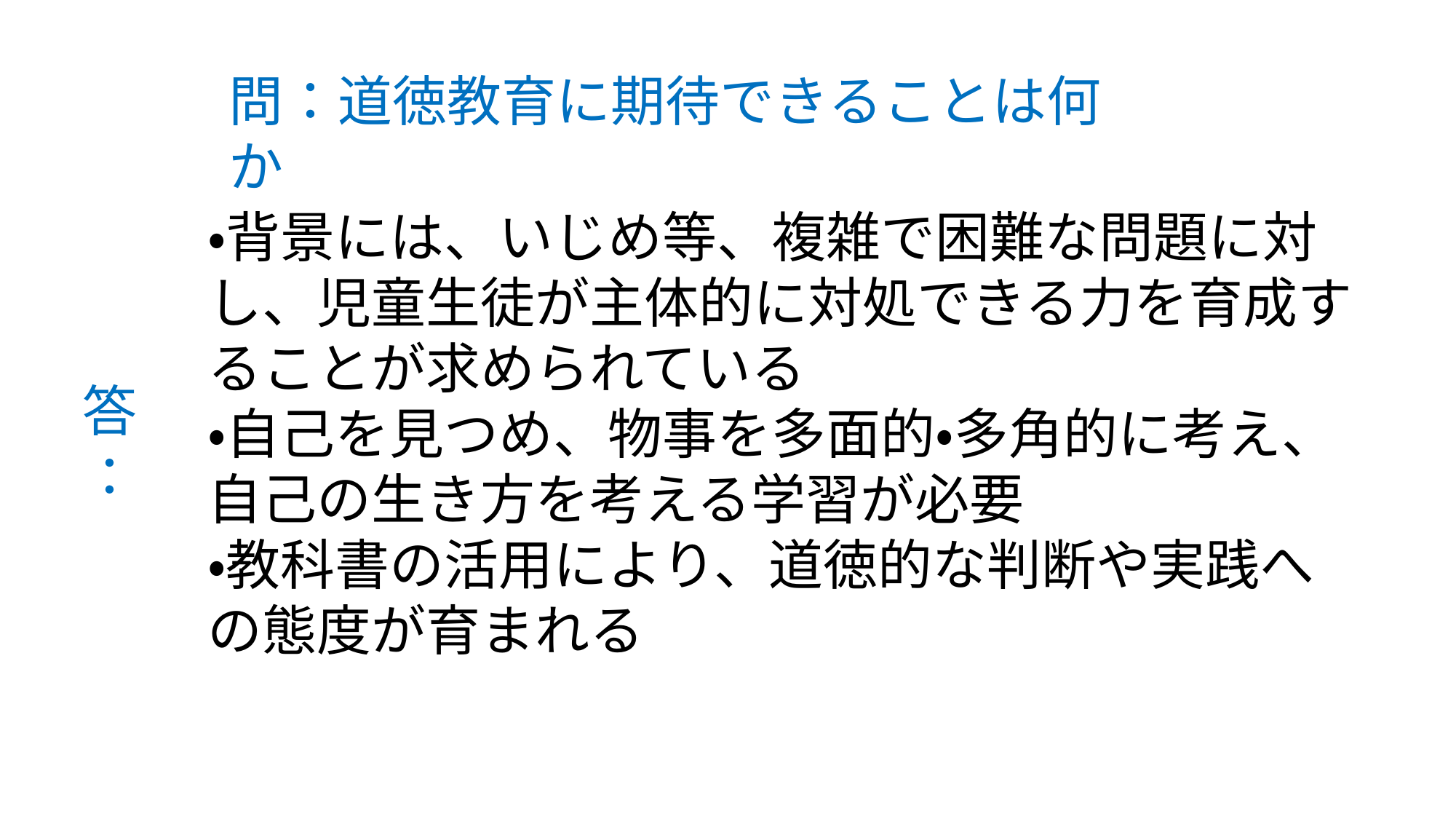

問：道徳教育に期待できることは何か
・背景には、いじめ等、複雑で困難な問題に対し、児童生徒が主体的に対処できる力を育成することが求められている
・自己を見つめ、物事を多面的・多角的に考え、自己の生き方を考える学習が必要
・教科書の活用により、道徳的な判断や実践への態度が育まれる
答：